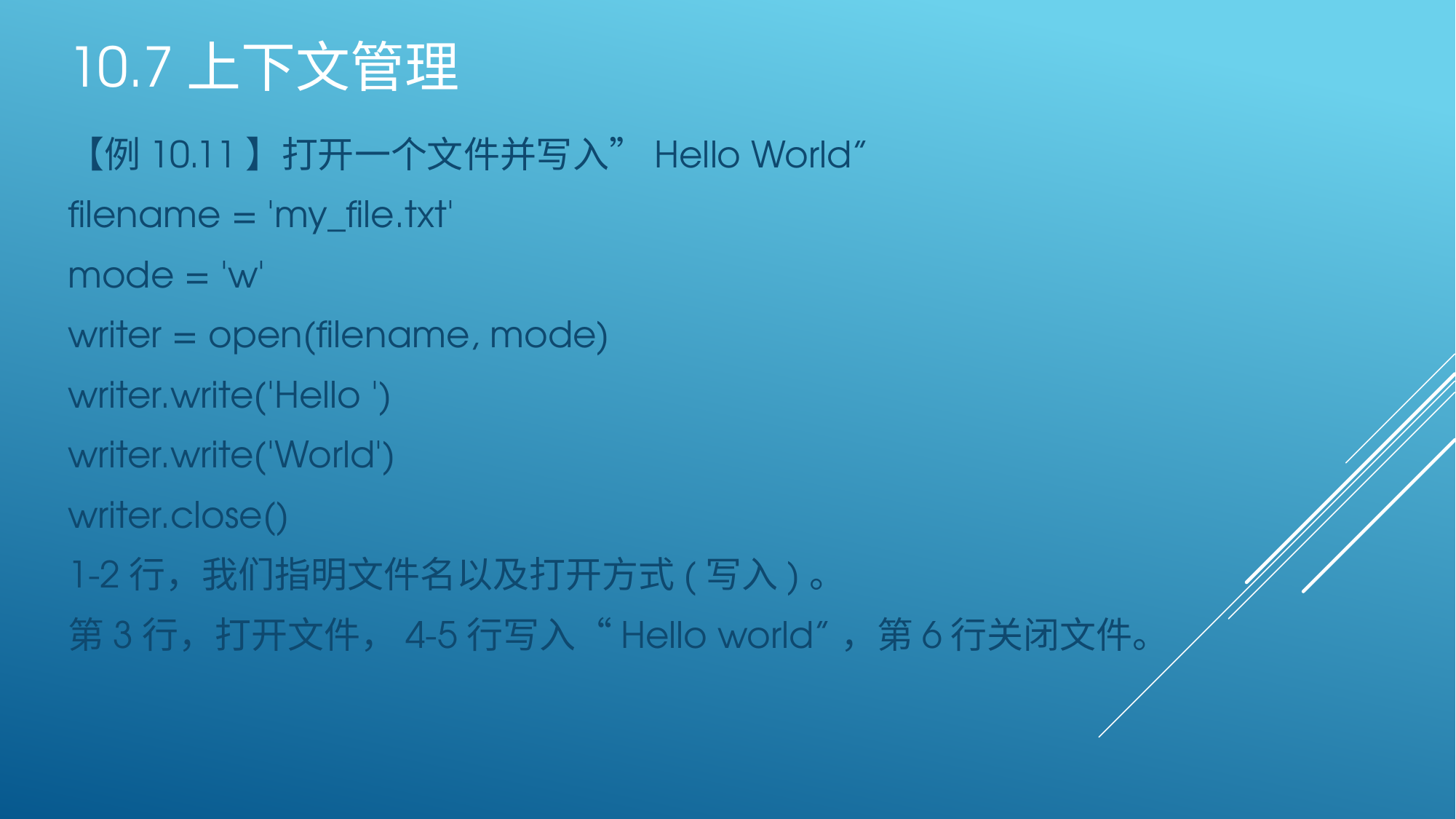

# 10.7上下文管理
【例10.11】打开一个文件并写入”Hello World”
filename = 'my_file.txt'
mode = 'w'
writer = open(filename, mode)
writer.write('Hello ')
writer.write('World')
writer.close()
1-2行，我们指明文件名以及打开方式(写入)。
第3行，打开文件，4-5行写入“Hello world”，第6行关闭文件。